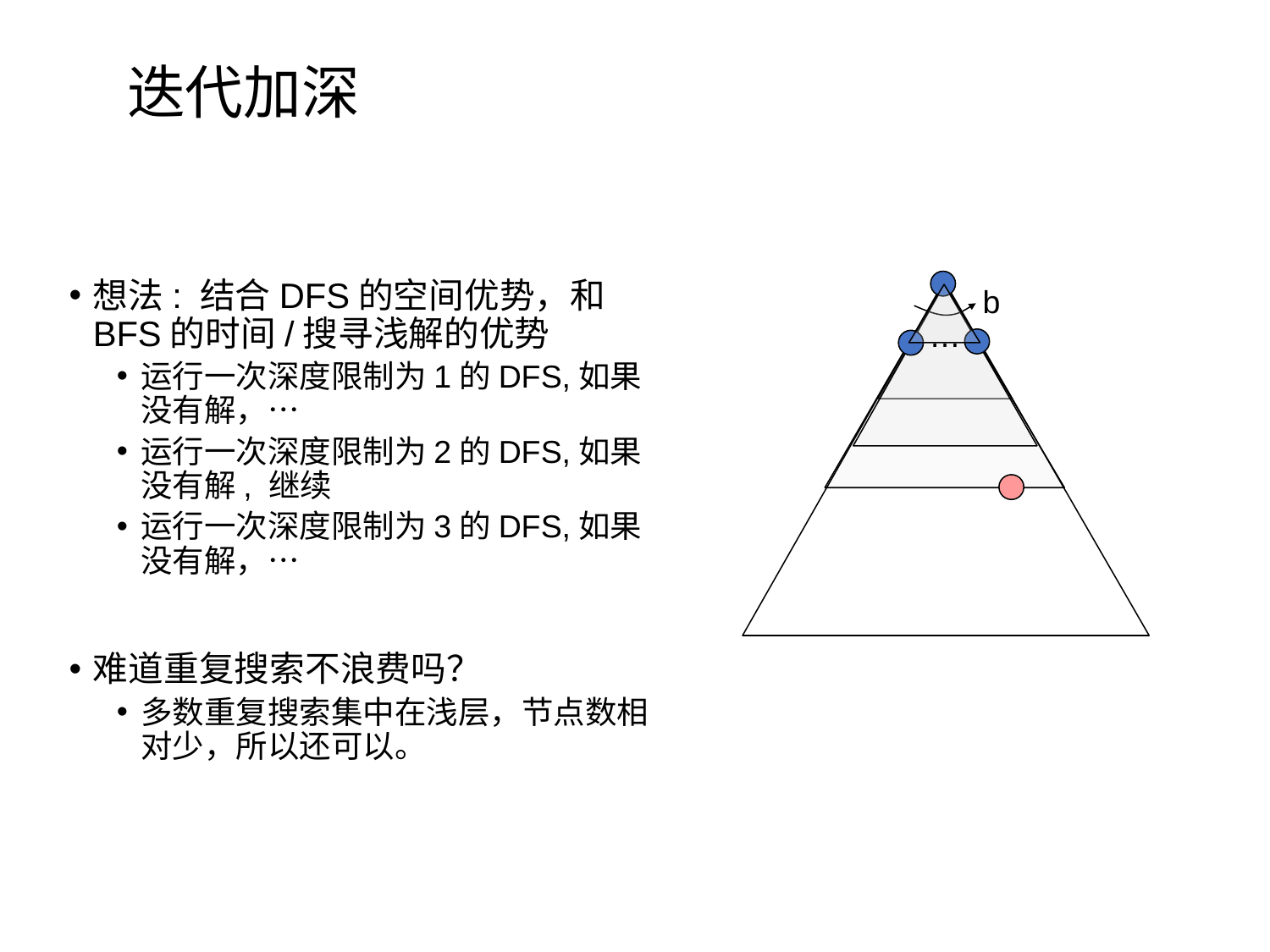

# 迭代加深
想法: 结合DFS的空间优势，和BFS的时间/搜寻浅解的优势
运行一次深度限制为1的DFS,如果没有解，…
运行一次深度限制为2的DFS,如果没有解, 继续
运行一次深度限制为3的DFS,如果没有解，…

难道重复搜索不浪费吗？
多数重复搜索集中在浅层，节点数相对少，所以还可以。

b

…